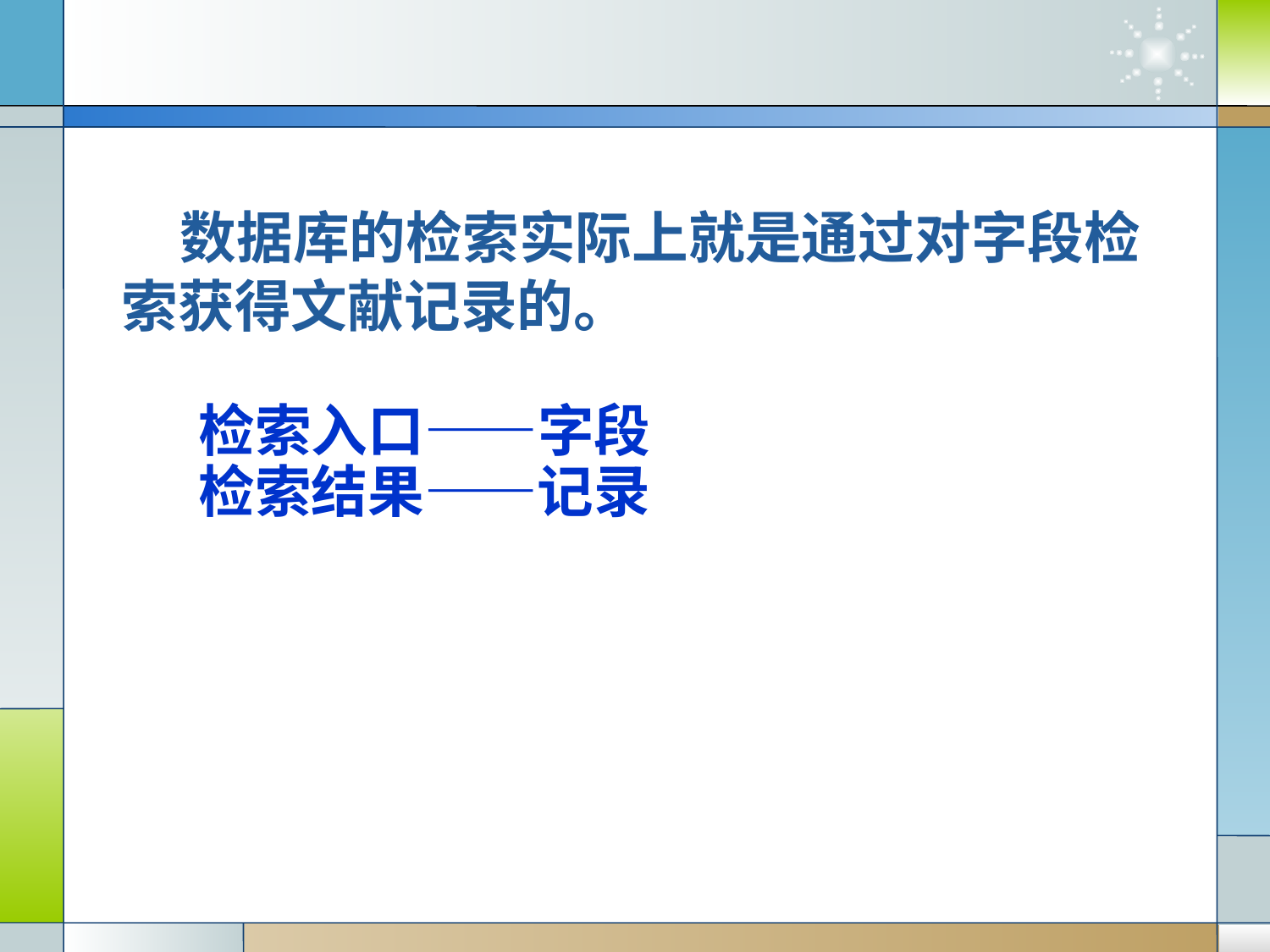

数据库的检索实际上就是通过对字段检索获得文献记录的。
检索入口——字段
检索结果——记录